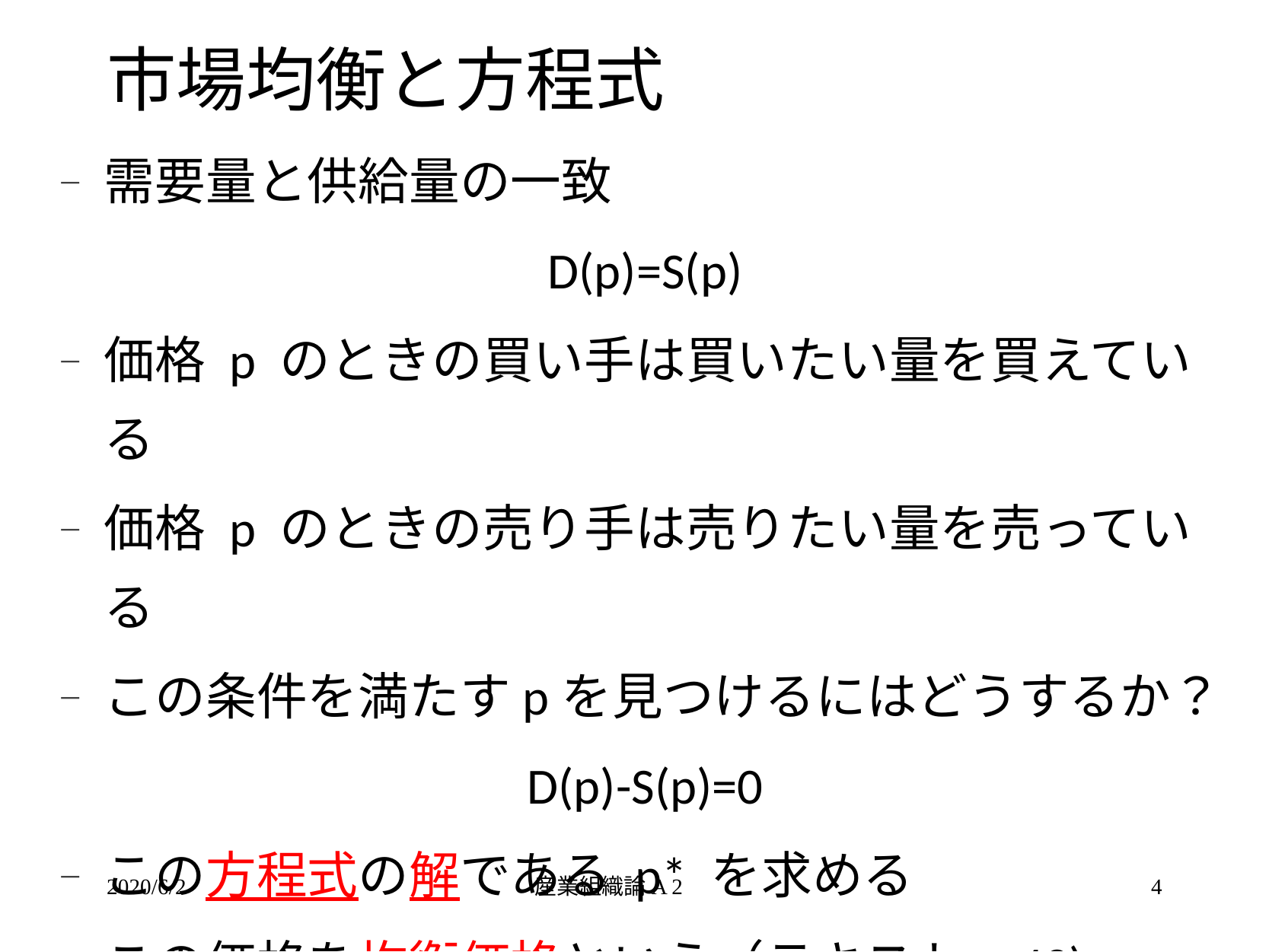

# 市場均衡と方程式
需要量と供給量の一致
D(p)=S(p)
価格 p のときの買い手は買いたい量を買えている
価格 p のときの売り手は売りたい量を売っている
この条件を満たすpを見つけるにはどうするか？
D(p)-S(p)=0
この方程式の解である p* を求める
この価格を均衡価格という（テキストp.42)
2020/6/2
産業組織論A 2
4